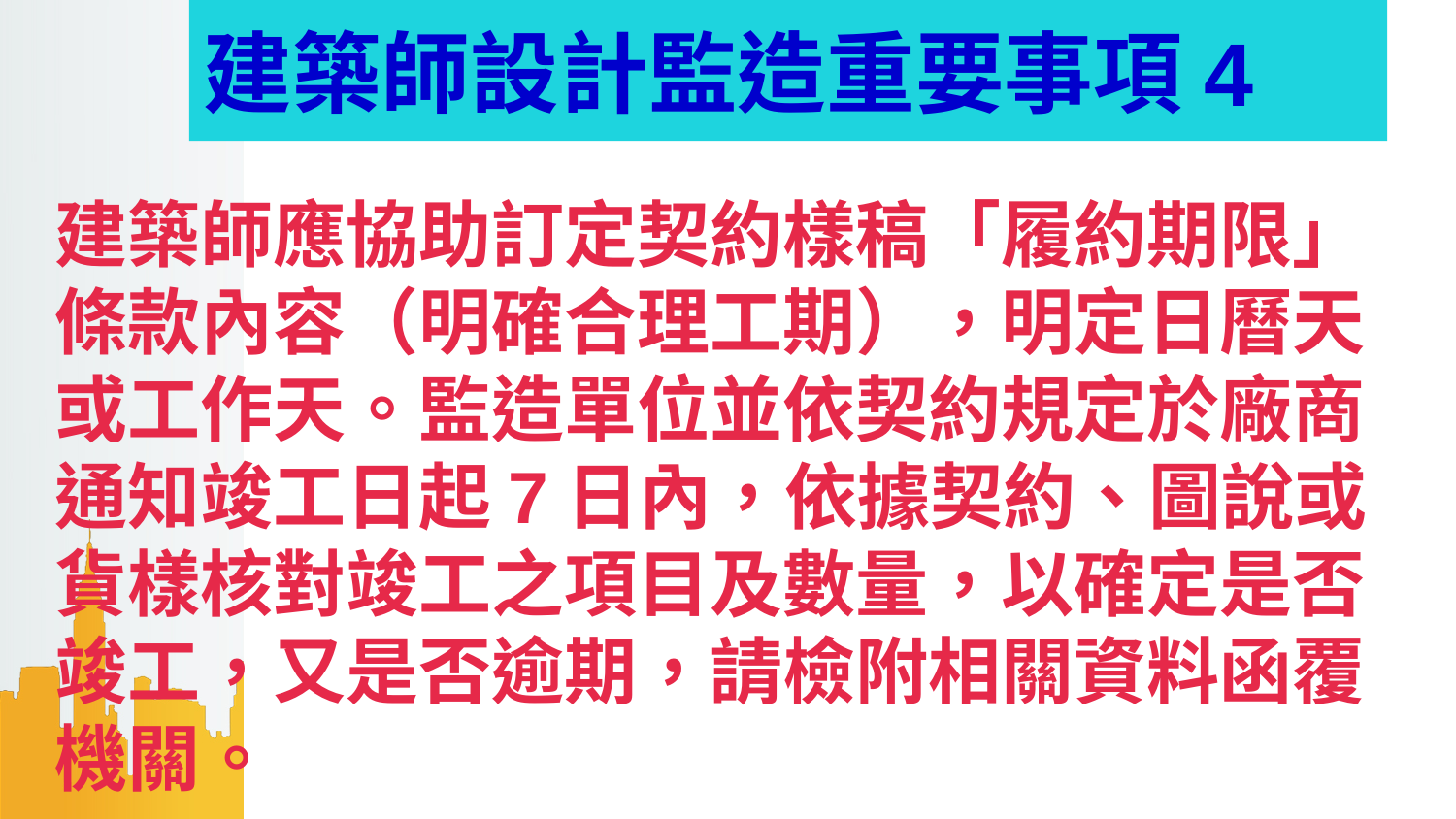

# 建築師設計監造重要事項4
建築師應協助訂定契約樣稿「履約期限」條款內容（明確合理工期），明定日曆天或工作天。監造單位並依契約規定於廠商通知竣工日起7日內，依據契約、圖說或貨樣核對竣工之項目及數量，以確定是否竣工，又是否逾期，請檢附相關資料函覆機關。